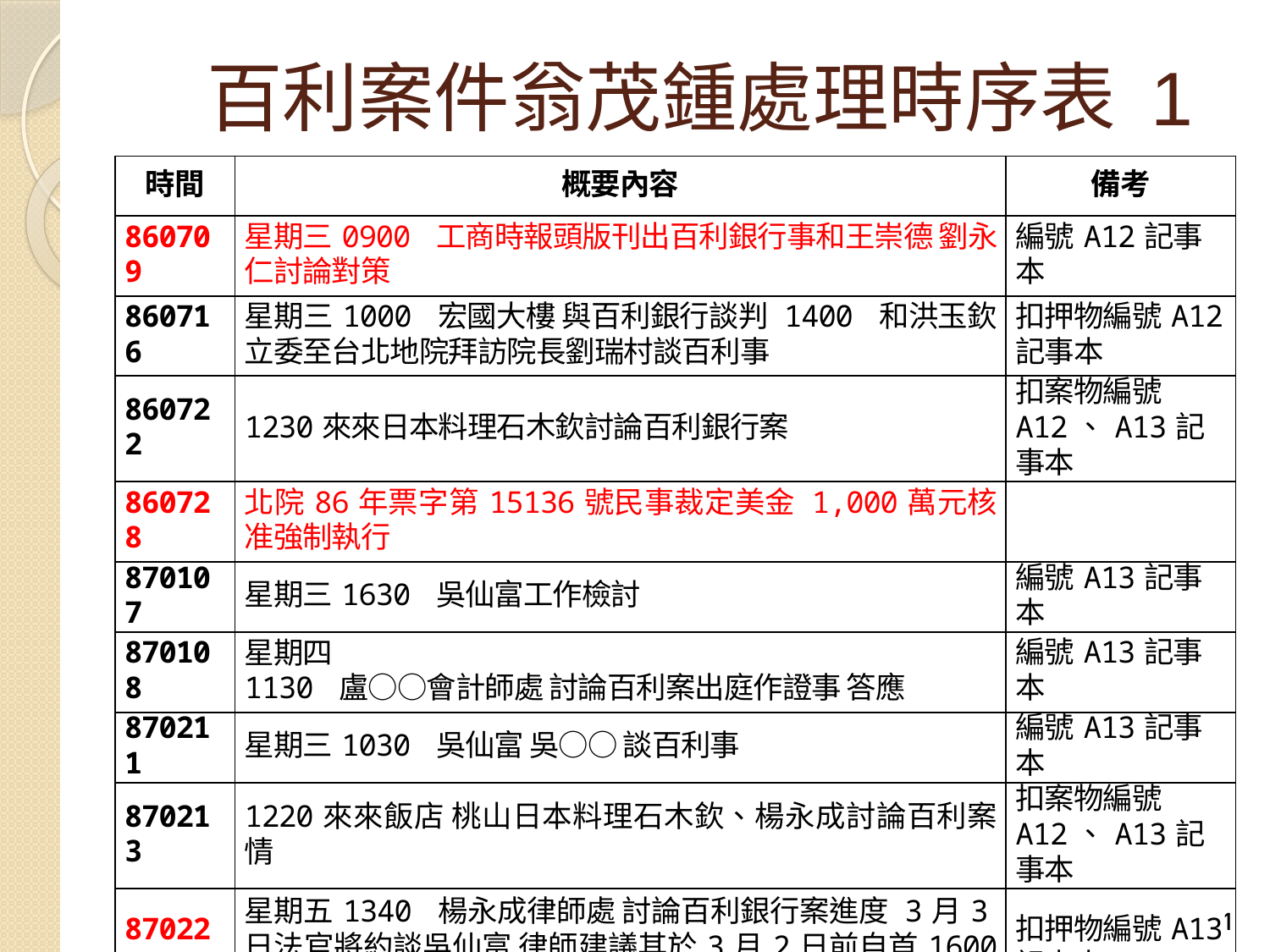

# 百利案件翁茂鍾處理時序表 1
| 時間 | 概要內容 | 備考 |
| --- | --- | --- |
| 860709 | 星期三0900 工商時報頭版刊出百利銀行事和王崇德 劉永仁討論對策 | 編號A12記事本 |
| 860716 | 星期三1000 宏國大樓 與百利銀行談判 1400 和洪玉欽立委至台北地院拜訪院長劉瑞村談百利事 | 扣押物編號A12記事本 |
| 860722 | 1230來來日本料理石木欽討論百利銀行案 | 扣案物編號A12、A13記事本 |
| 860728 | 北院86年票字第15136號民事裁定美金 1,000萬元核准強制執行 |  |
| 870107 | 星期三1630 吳仙富工作檢討 | 編號A13記事本 |
| 870108 | 星期四 1130 盧○○會計師處 討論百利案出庭作證事 答應 | 編號A13記事本 |
| 870211 | 星期三1030 吳仙富 吳○○ 談百利事 | 編號A13記事本 |
| 870213 | 1220來來飯店 桃山日本料理石木欽、楊永成討論百利案情 | 扣案物編號A12、A13記事本 |
| 870227 | 星期五1340 楊永成律師處 討論百利銀行案進度 3月3日法官將約談吳仙富 律師建議其於3月2日前自首1600 吳○○討論吳仙富自首事 | 扣押物編號A13記事本 |
1